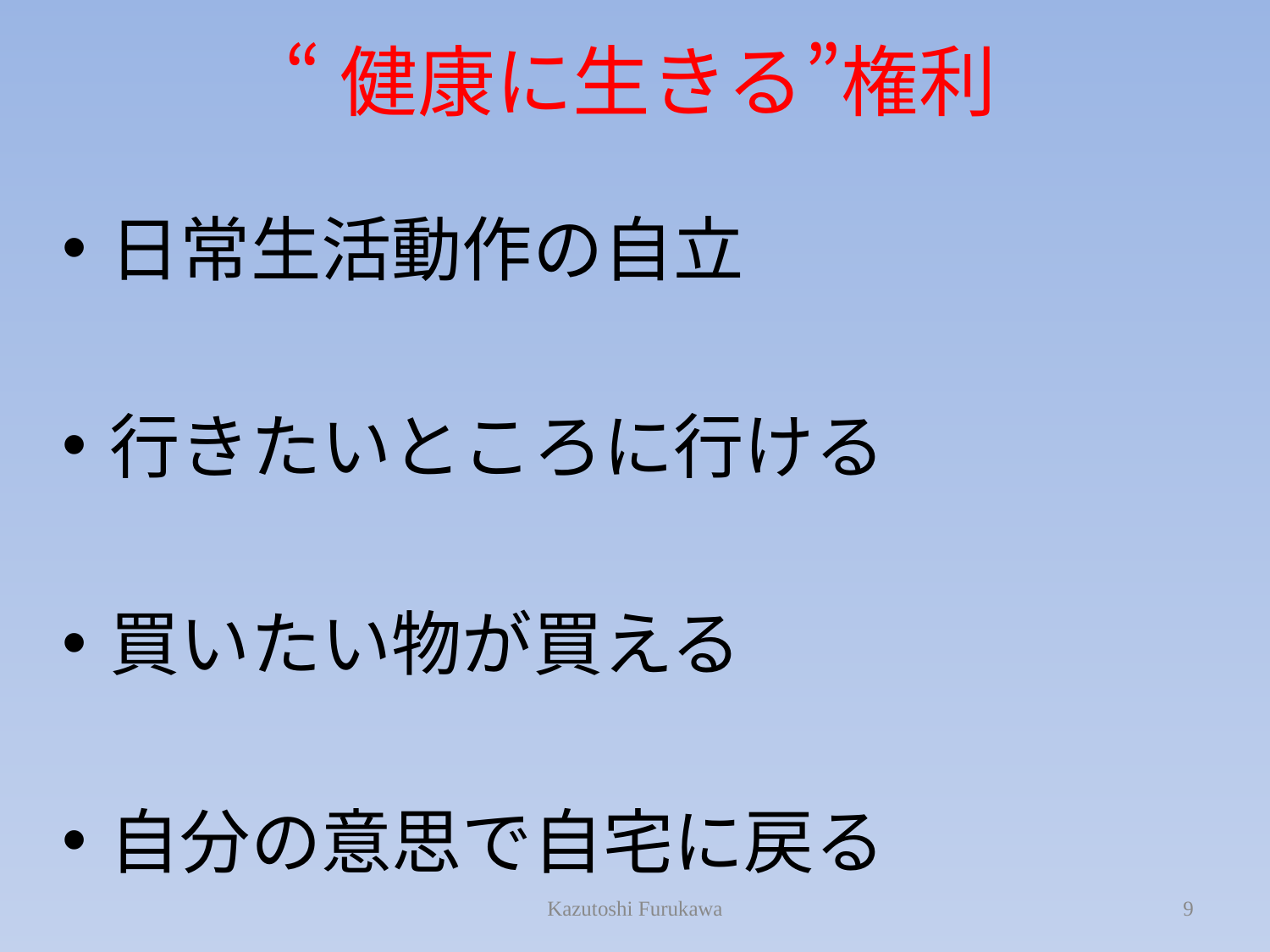

# “健康に生きる”権利
日常生活動作の自立

行きたいところに行ける

買いたい物が買える

自分の意思で自宅に戻る
Kazutoshi Furukawa
9